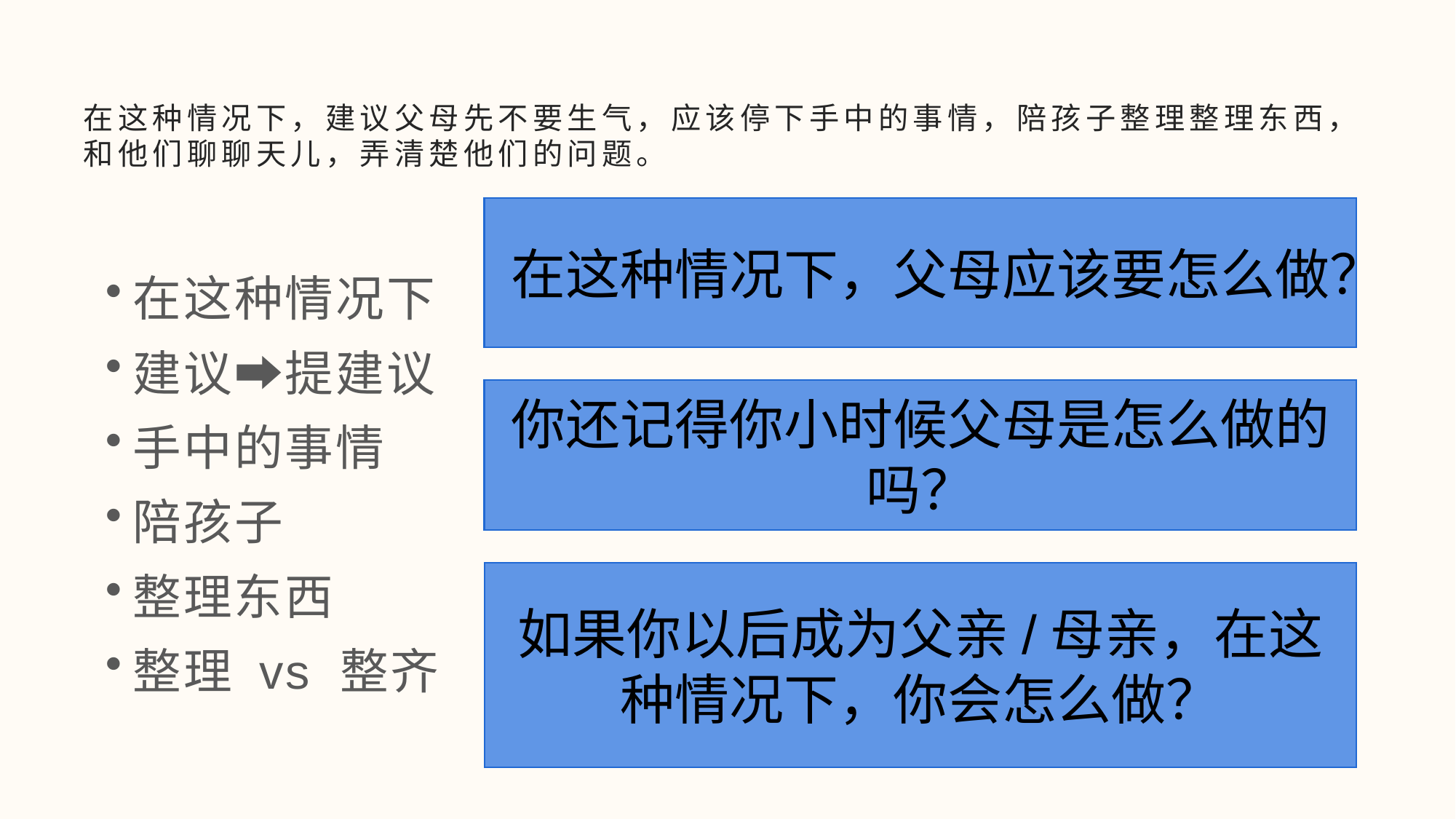

# 在这种情况下，建议父母先不要生气，应该停下手中的事情，陪孩子整理整理东西，和他们聊聊天儿，弄清楚他们的问题。
在这种情况下，父母应该要怎么做？
在这种情况下
建议➡️提建议
手中的事情
陪孩子
整理东西
整理 vs 整齐

你还记得你小时候父母是怎么做的吗？
如果你以后成为父亲/母亲，在这种情况下，你会怎么做？